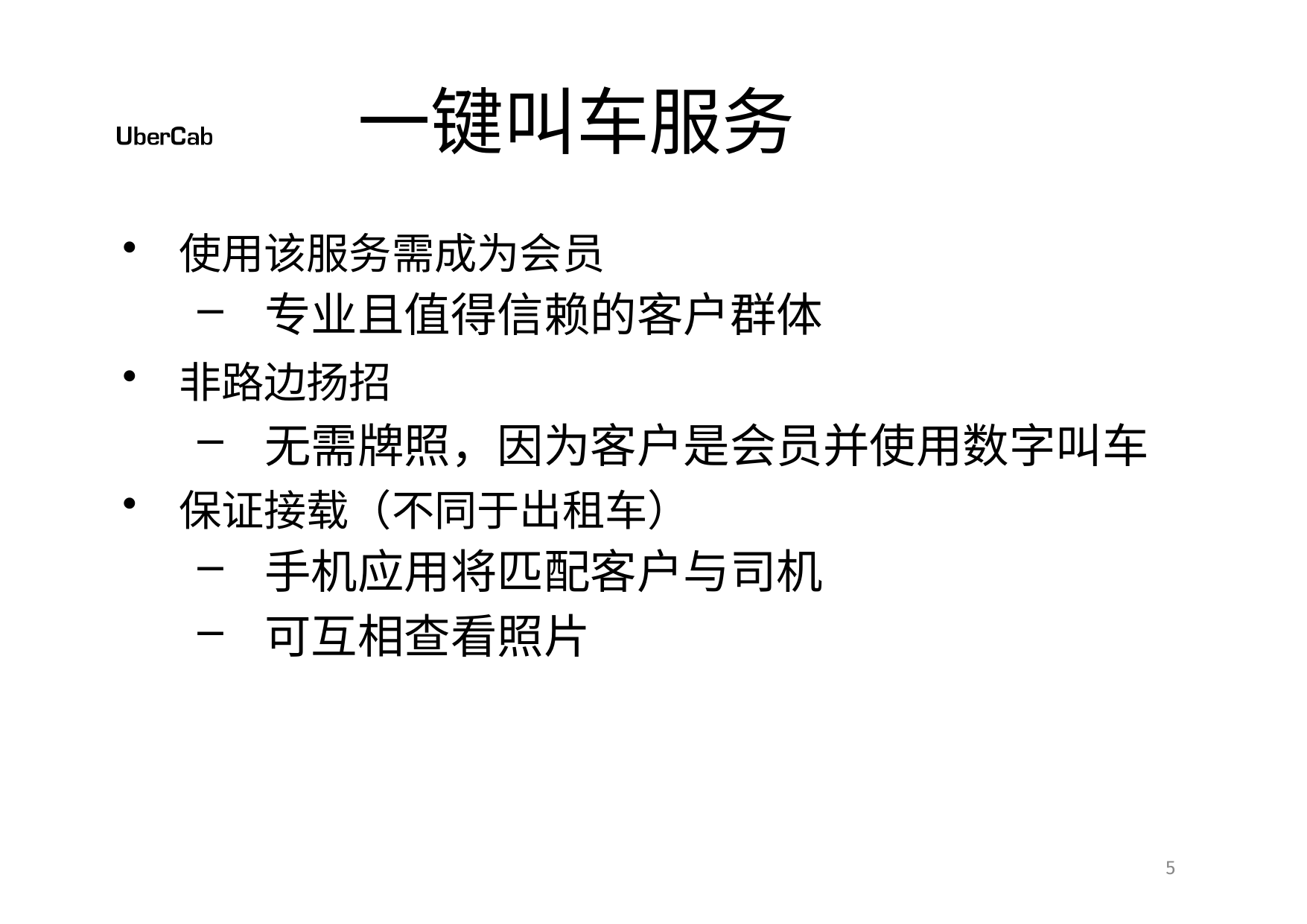

# 一键叫车服务
使用该服务需成为会员
专业且值得信赖的客户群体
非路边扬招
无需牌照，因为客户是会员并使用数字叫车
保证接载（不同于出租车）
手机应用将匹配客户与司机
可互相查看照片
5